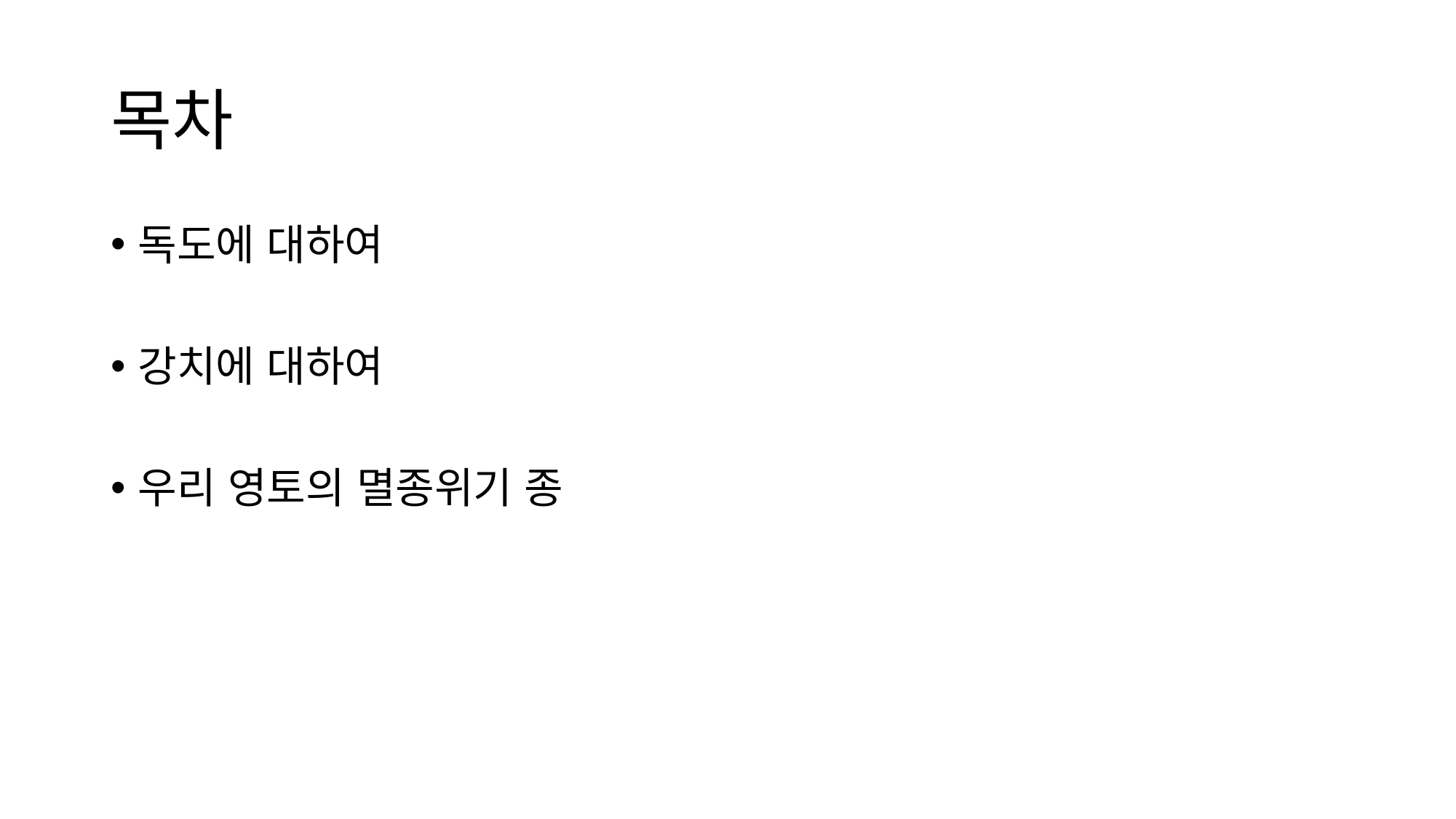

# 목차
독도에 대하여

강치에 대하여

우리 영토의 멸종위기 종